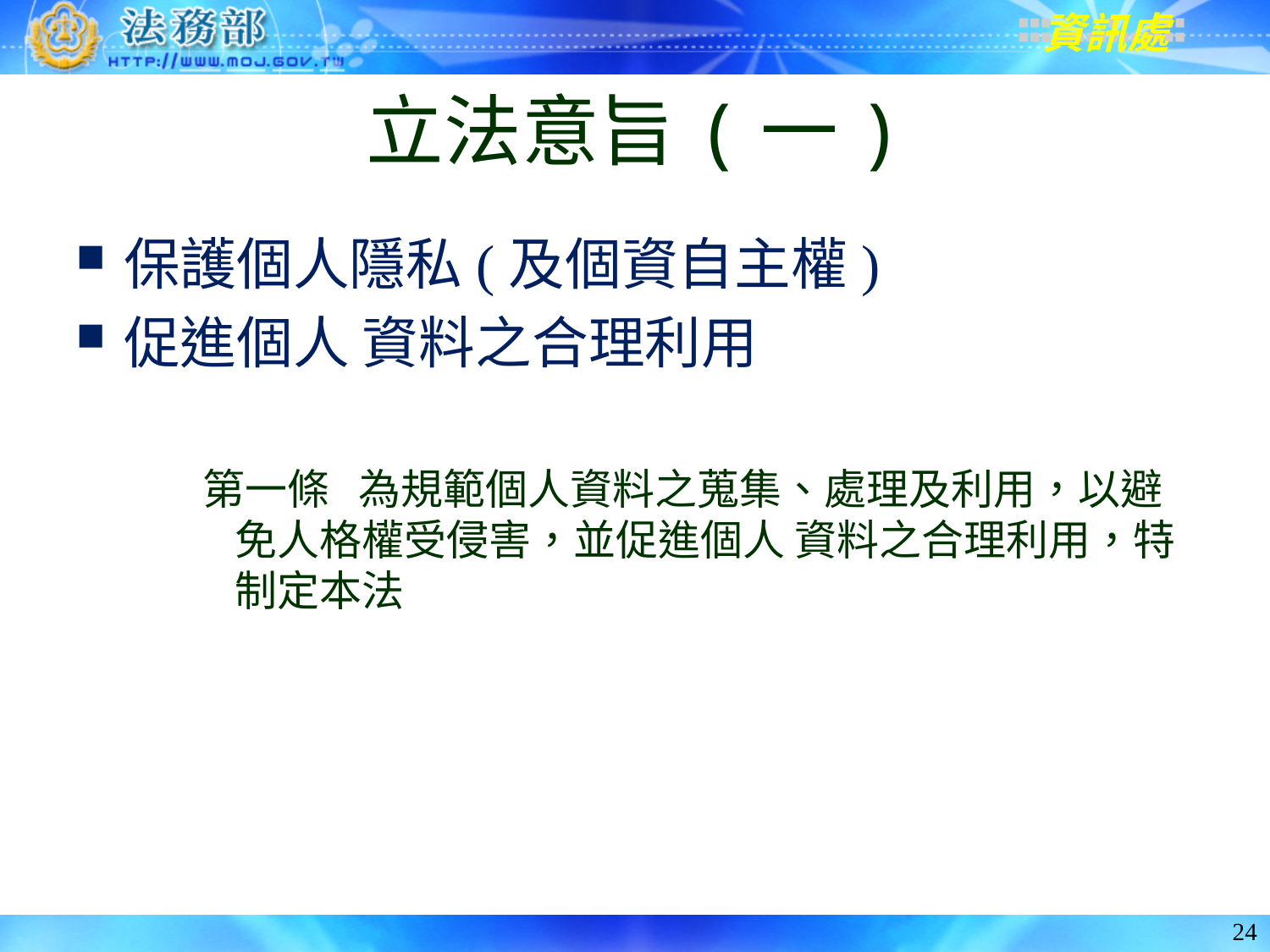

# 立法意旨(一)
保護個人隱私(及個資自主權)
促進個人 資料之合理利用

第一條   為規範個人資料之蒐集、處理及利用，以避免人格權受侵害，並促進個人 資料之合理利用，特制定本法